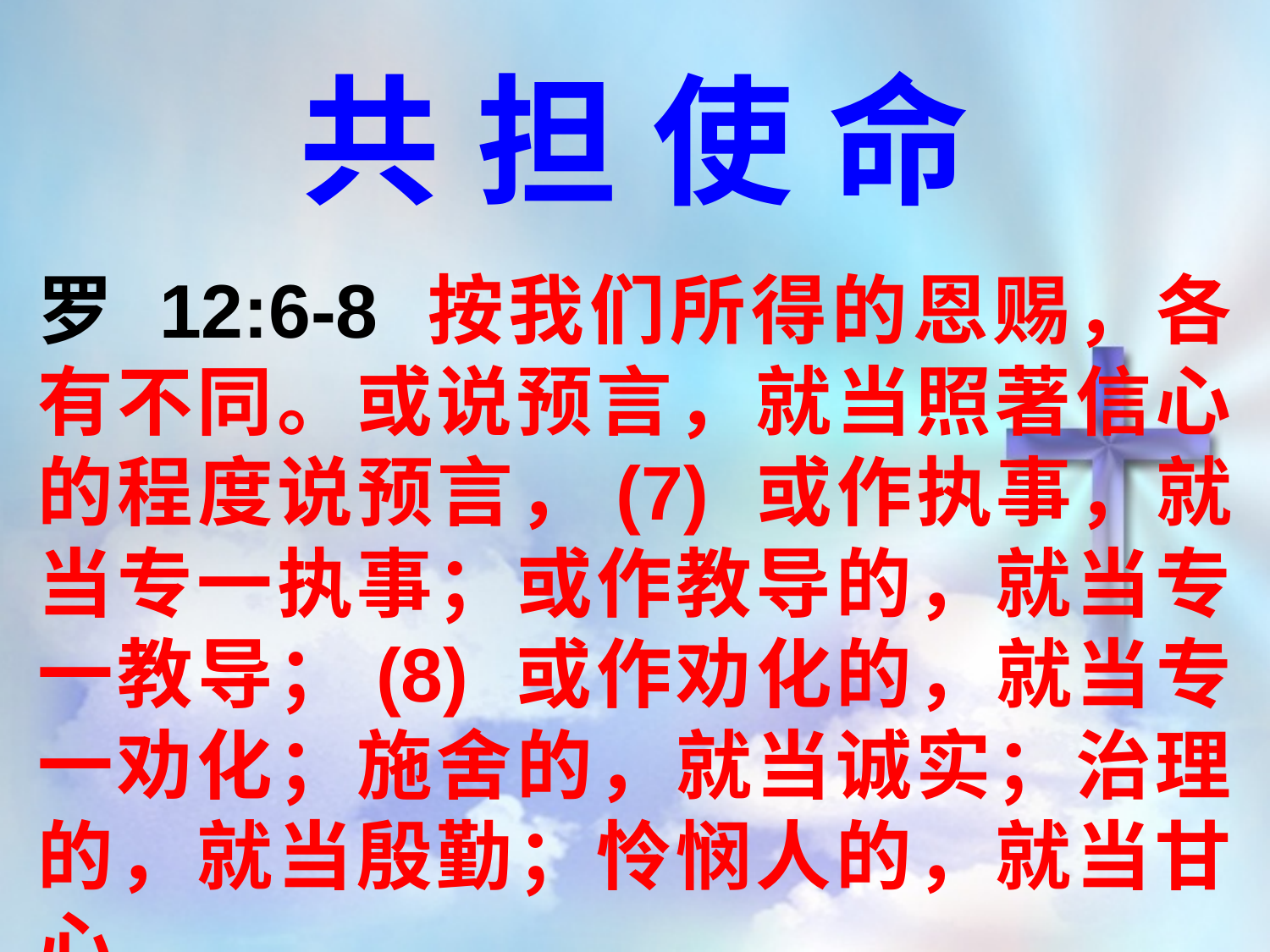

共担使命
罗 12:6-8 按我们所得的恩赐，各有不同。或说预言，就当照著信心的程度说预言，(7) 或作执事，就当专一执事；或作教导的，就当专一教导；(8) 或作劝化的，就当专一劝化；施舍的，就当诚实；治理的，就当殷勤；怜悯人的，就当甘心。